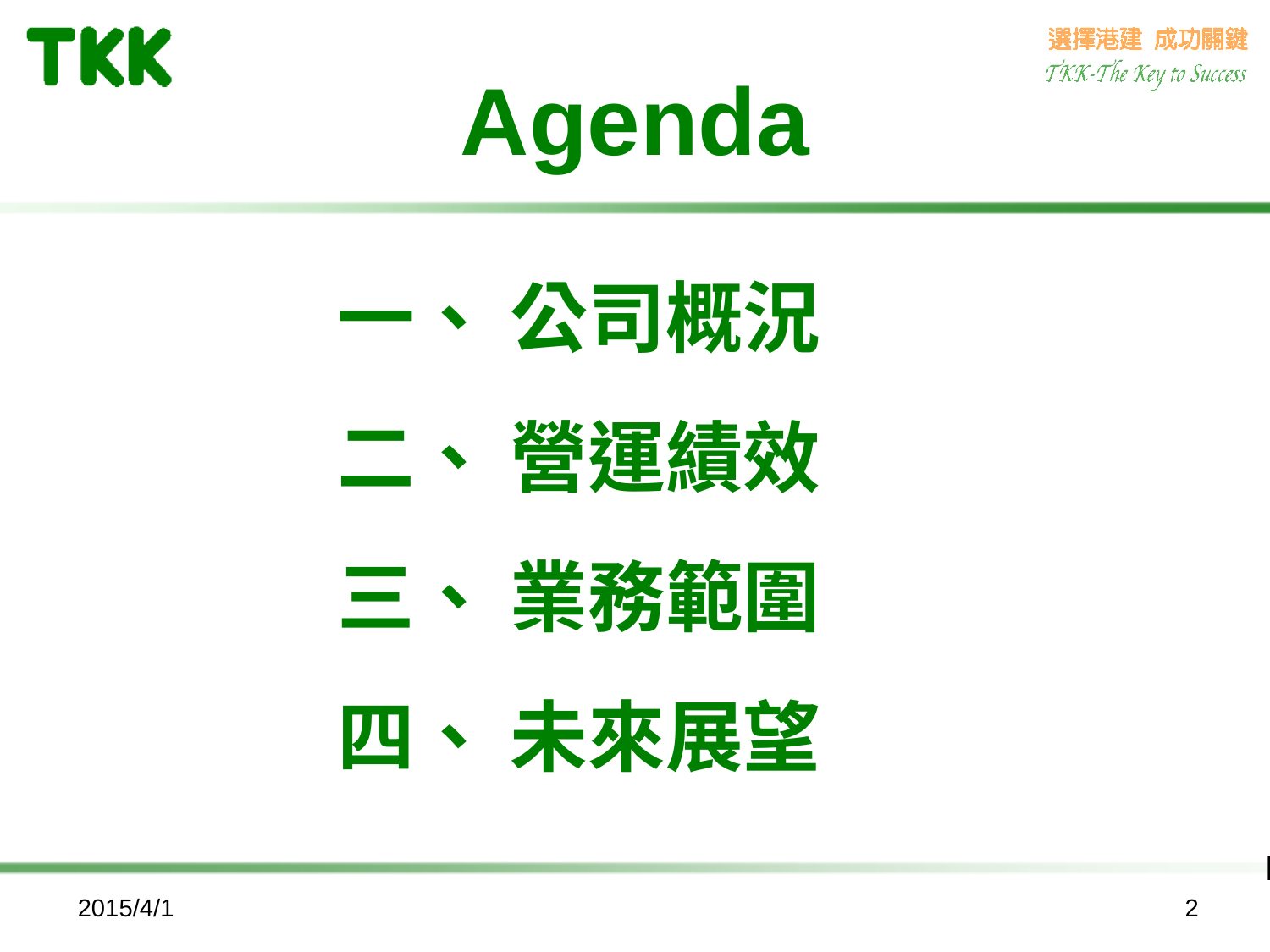

# Agenda
一、 公司概況
二、 營運績效
三、 業務範圍
四、 未來展望
2015/4/1
2